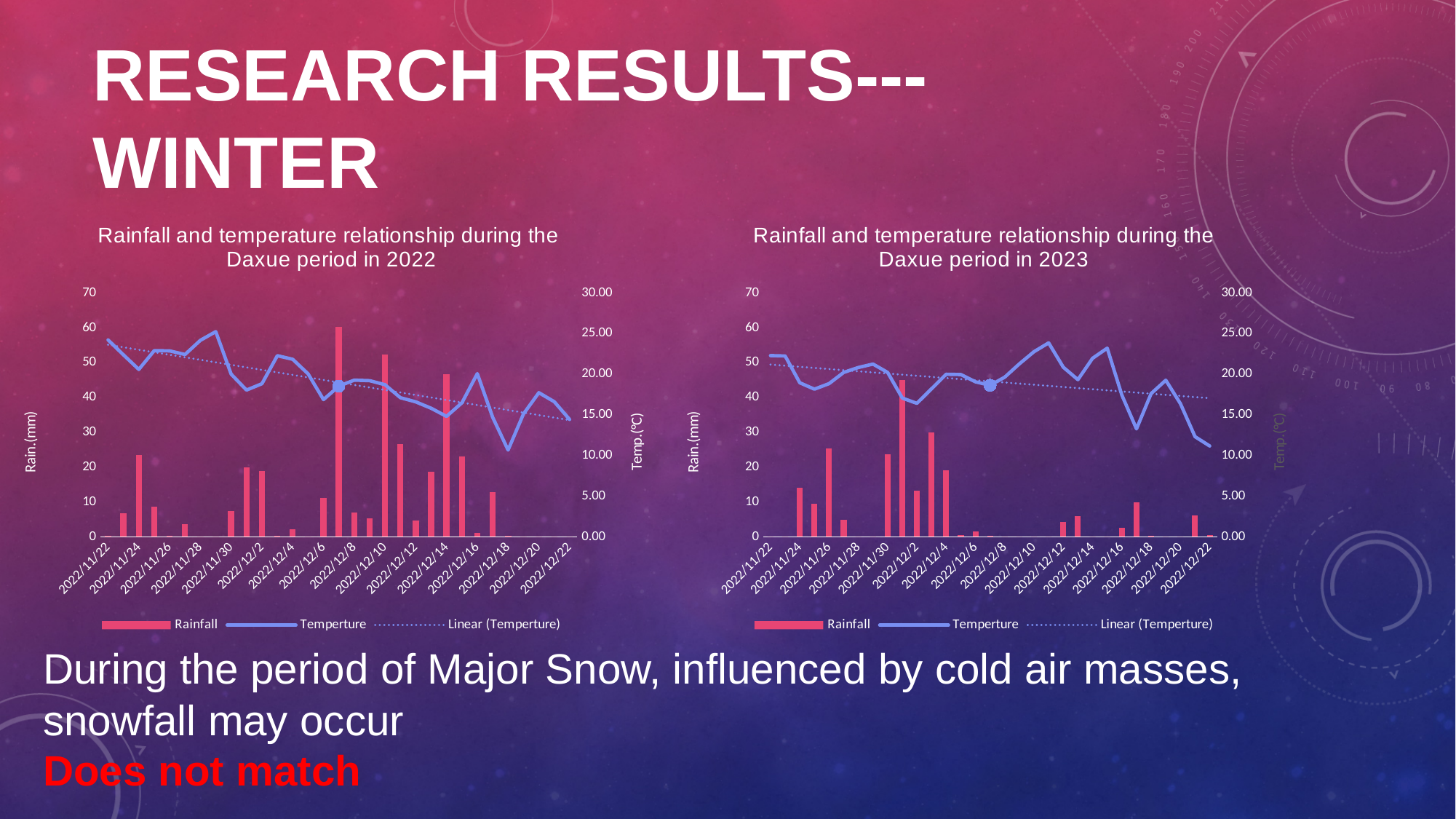

# Research results---Winter

### Chart: Rainfall and temperature relationship during the
Daxue period in 2022

| Category |  |  |
|---|---|---|
| 2022/11/22 | 0.2 | 24.222222222222207 |
| 2022/11/23 | 6.800000000000004 | 22.383680555555546 |
| 2022/11/24 | 23.399999999999977 | 20.592708333333327 |
| 2022/11/25 | 8.600000000000001 | 22.90486111111113 |
| 2022/11/26 | 0.2 | 22.874305555555566 |
| 2022/11/27 | 3.600000000000001 | 22.429513888888916 |
| 2022/11/28 | 0.0 | 24.17048611111112 |
| 2022/11/29 | 0.0 | 25.239930555555542 |
| 2022/11/30 | 7.400000000000004 | 20.016666666666673 |
| 2022/12/1 | 19.99999999999996 | 18.049999999999997 |
| 2022/12/2 | 18.799999999999983 | 18.837847222222248 |
| 2022/12/3 | 0.2 | 22.284722222222214 |
| 2022/12/4 | 2.1999999999999997 | 21.840972222222227 |
| 2022/12/5 | 0.0 | 20.047222222222214 |
| 2022/12/6 | 11.19999999999999 | 16.87881944444443 |
| 大雪 | 60.20000000000002 | 18.53611111111114 |
| 2022/12/8 | 7.000000000000004 | 19.276736111111106 |
| 2022/12/9 | 5.200000000000002 | 19.211458333333358 |
| 2022/12/10 | 52.40000000000003 | 18.71249999999997 |
| 2022/12/11 | 26.59999999999994 | 17.117361111111094 |
| 2022/12/12 | 4.600000000000001 | 16.60486111111111 |
| 2022/12/13 | 18.599999999999973 | 15.816319444444462 |
| 2022/12/14 | 46.60000000000003 | 14.815277777777814 |
| 2022/12/15 | 22.999999999999975 | 16.486805555555524 |
| 2022/12/16 | 1.0 | 20.076736111111096 |
| 2022/12/17 | 12.799999999999995 | 14.69791666666665 |
| 2022/12/18 | 0.2 | 10.668749999999964 |
| 2022/12/19 | 0.0 | 15.117361111111117 |
| 2022/12/20 | 0.0 | 17.72916666666667 |
| 2022/12/21 | 0.0 | 16.62569444444445 |
| 2022/12/22 | 0.0 | 14.426388888888889 |

### Chart: Rainfall and temperature relationship during the Daxue period in 2023

| Category |  |  |
|---|---|---|
| 2022/11/22 | 0.0 | 22.297222222222235 |
| 2022/11/23 | 0.0 | 22.24826388888887 |
| 2022/11/24 | 13.999999999999984 | 18.953472222222214 |
| 2022/11/25 | 9.400000000000002 | 18.16597222222224 |
| 2022/11/26 | 25.39999999999996 | 18.844791666666712 |
| 2022/11/27 | 4.800000000000002 | 20.225694444444457 |
| 2022/11/28 | 0.0 | 20.83020833333332 |
| 2022/11/29 | 0.0 | 21.254861111111072 |
| 2022/11/30 | 23.599999999999962 | 20.219791666666666 |
| 2022/12/1 | 45.00000000000002 | 17.066666666666674 |
| 2022/12/2 | 13.199999999999985 | 16.415277777777803 |
| 2022/12/3 | 29.99999999999994 | 18.213194444444373 |
| 2022/12/4 | 18.999999999999986 | 20.000347222222224 |
| 2022/12/5 | 0.4 | 19.96249999999998 |
| 2022/12/6 | 1.5999999999999999 | 19.07013888888886 |
| 大雪 | 0.2 | 18.63472222222224 |
| 2022/12/8 | 0.0 | 19.637152777777786 |
| 2022/12/9 | 0.0 | 21.275 |
| 2022/12/10 | 0.0 | 22.77430555555556 |
| 2022/12/11 | 0.0 | 23.86249999999999 |
| 2022/12/12 | 4.200000000000001 | 20.86180555555553 |
| 2022/12/13 | 6.0000000000000036 | 19.335069444444414 |
| 2022/12/14 | 0.0 | 21.961111111111148 |
| 2022/12/15 | 0.0 | 23.212152777777753 |
| 2022/12/16 | 2.6000000000000005 | 17.435416666666686 |
| 2022/12/17 | 9.799999999999997 | 13.271527777777788 |
| 2022/12/18 | 0.2 | 17.617013888888895 |
| 2022/12/19 | 0.0 | 19.26597222222223 |
| 2022/12/20 | 0.0 | 16.3732638888889 |
| 2022/12/21 | 6.2 | 12.310069444444451 |
| 2022/12/22 | 0.4 | 11.163541666666676 |
During the period of Major Snow, influenced by cold air masses, snowfall may occur
Does not match